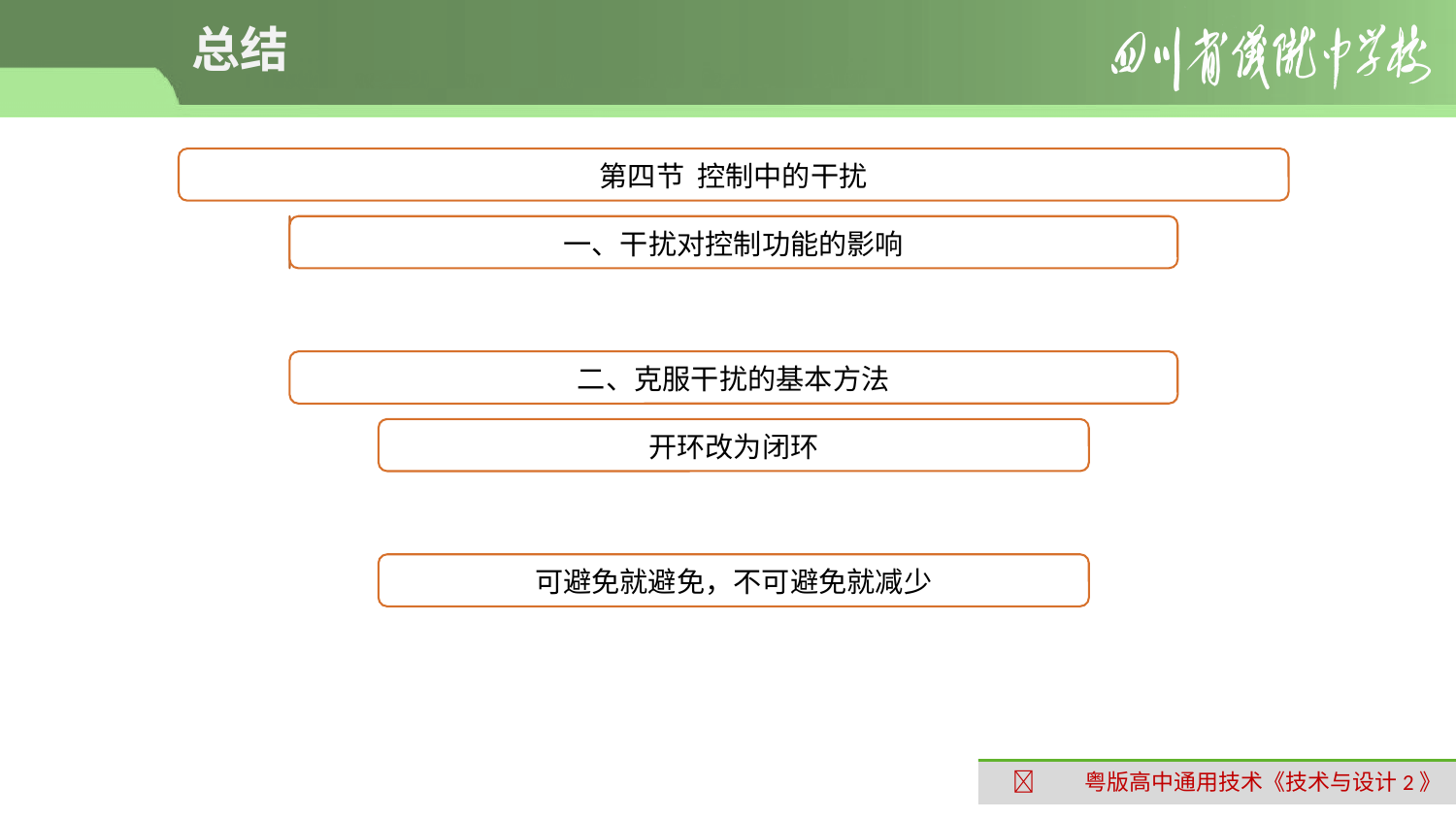

# 总结
第四节  控制中的干扰
二、克服干扰的基本方法
一、干扰对控制功能的影响
开环改为闭环
可避免就避免，不可避免就减少